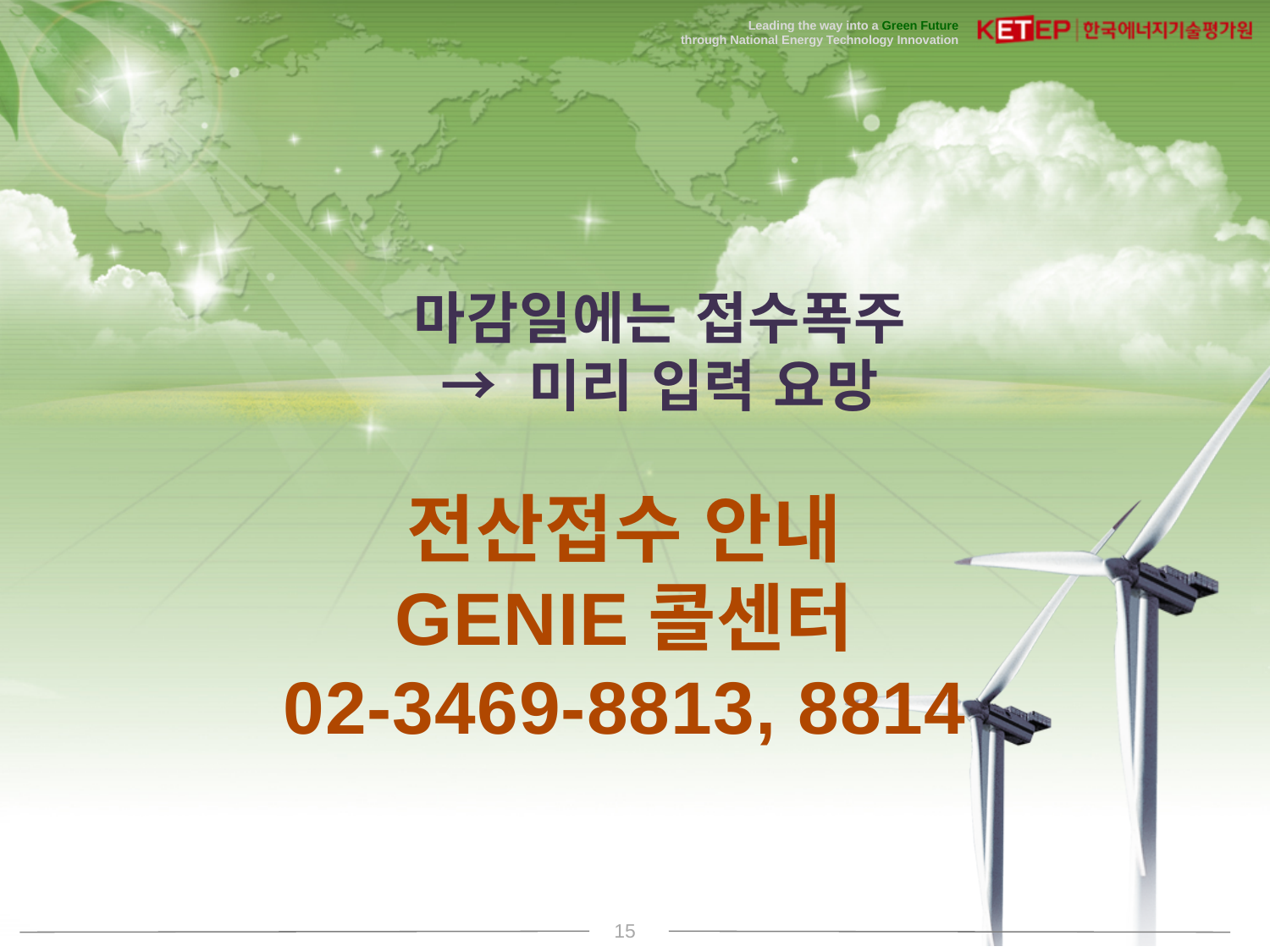

마감일에는 접수폭주
→ 미리 입력 요망
# 전산접수 안내 GENIE콜센터 02-3469-8813, 8814
15